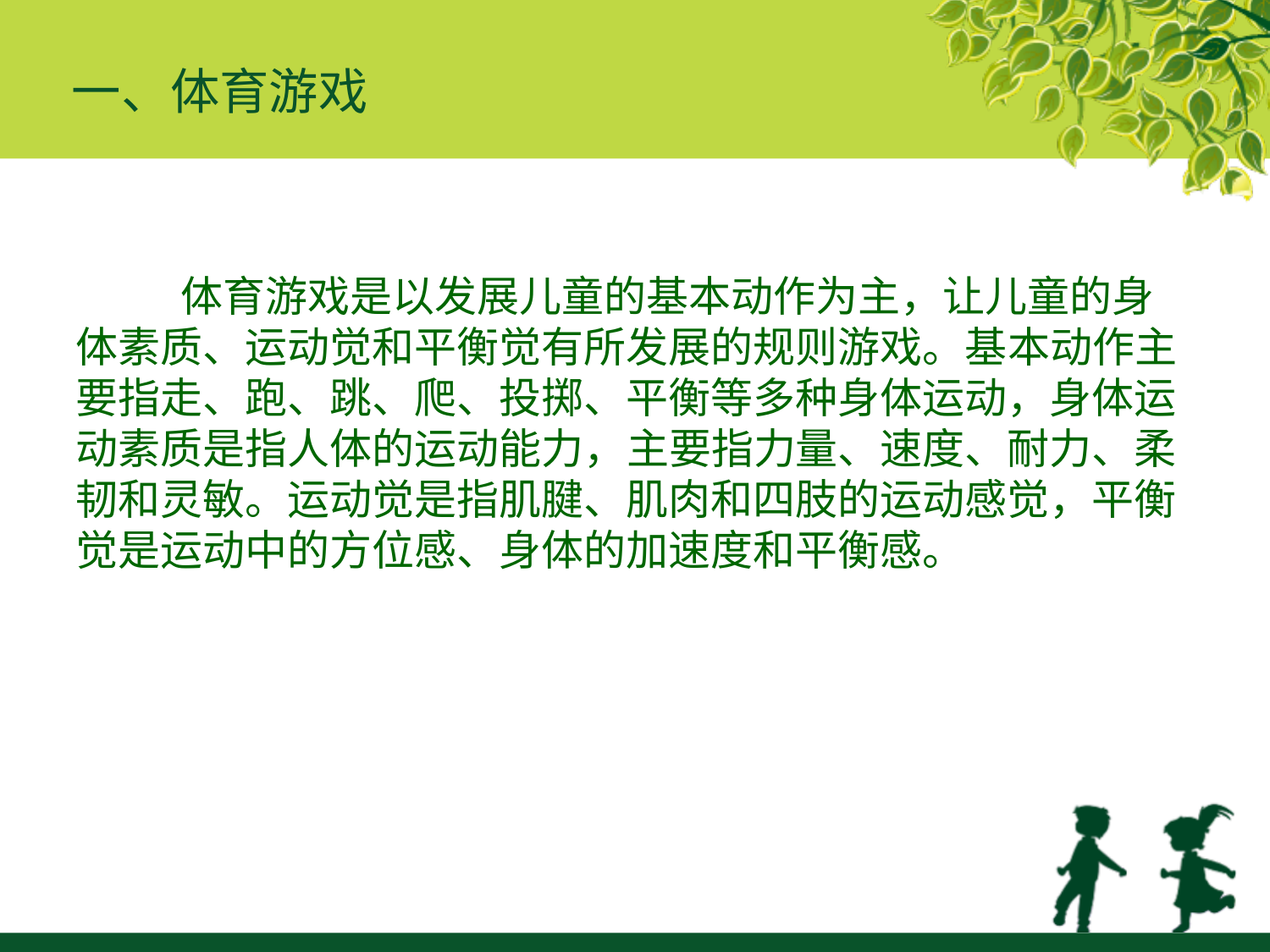

# 一、体育游戏

           体育游戏是以发展儿童的基本动作为主，让儿童的身体素质、运动觉和平衡觉有所发展的规则游戏。基本动作主要指走、跑、跳、爬、投掷、平衡等多种身体运动，身体运动素质是指人体的运动能力，主要指力量、速度、耐力、柔韧和灵敏。运动觉是指肌腱、肌肉和四肢的运动感觉，平衡觉是运动中的方位感、身体的加速度和平衡感。